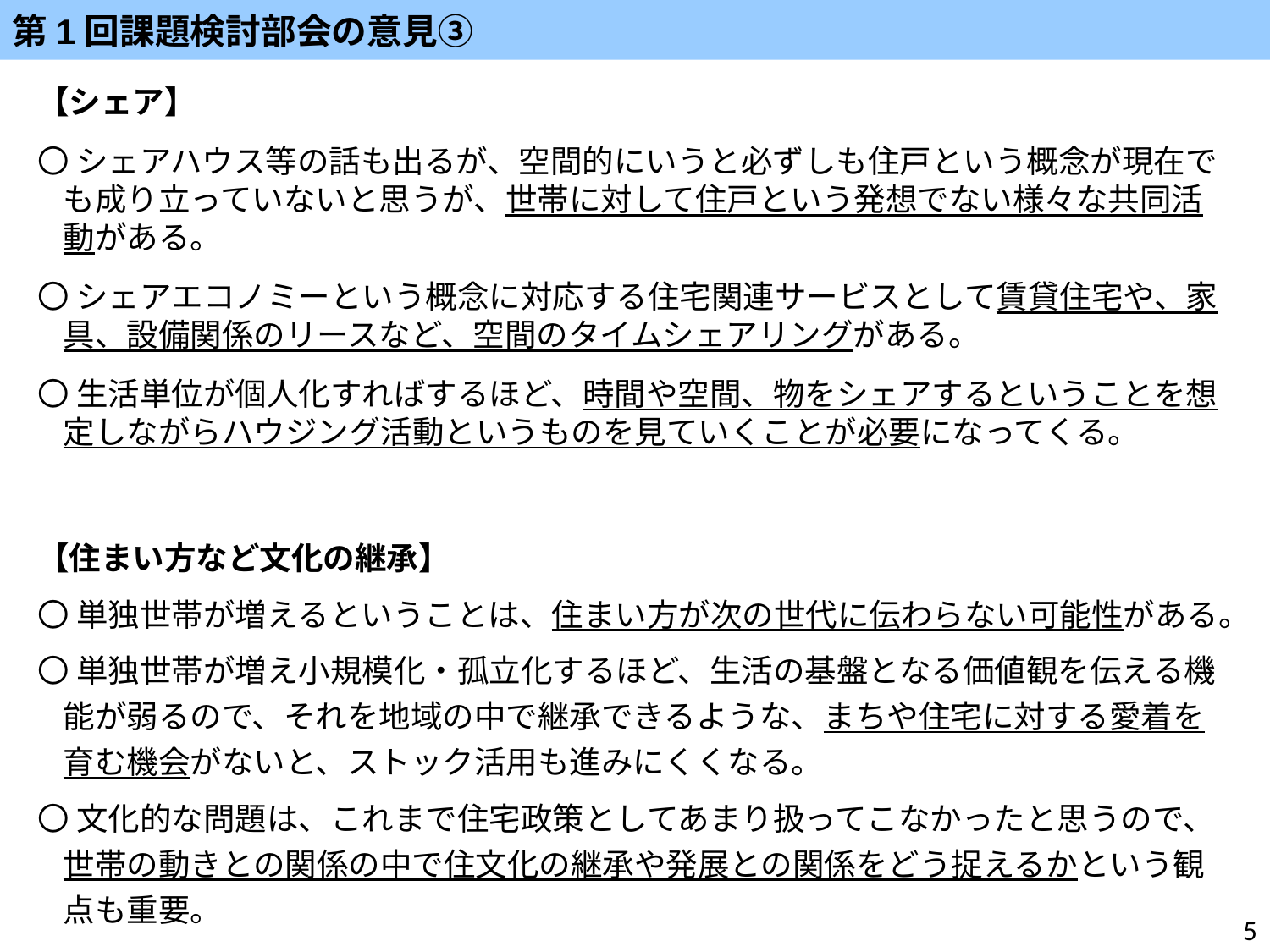

第1回課題検討部会の意見③
【シェア】
〇 シェアハウス等の話も出るが、空間的にいうと必ずしも住戸という概念が現在でも成り立っていないと思うが、世帯に対して住戸という発想でない様々な共同活動がある。
〇 シェアエコノミーという概念に対応する住宅関連サービスとして賃貸住宅や、家具、設備関係のリースなど、空間のタイムシェアリングがある。
〇 生活単位が個人化すればするほど、時間や空間、物をシェアするということを想定しながらハウジング活動というものを見ていくことが必要になってくる。

【住まい方など文化の継承】
〇 単独世帯が増えるということは、住まい方が次の世代に伝わらない可能性がある。
〇 単独世帯が増え小規模化・孤立化するほど、生活の基盤となる価値観を伝える機能が弱るので、それを地域の中で継承できるような、まちや住宅に対する愛着を育む機会がないと、ストック活用も進みにくくなる。
〇 文化的な問題は、これまで住宅政策としてあまり扱ってこなかったと思うので、世帯の動きとの関係の中で住文化の継承や発展との関係をどう捉えるかという観点も重要。

5